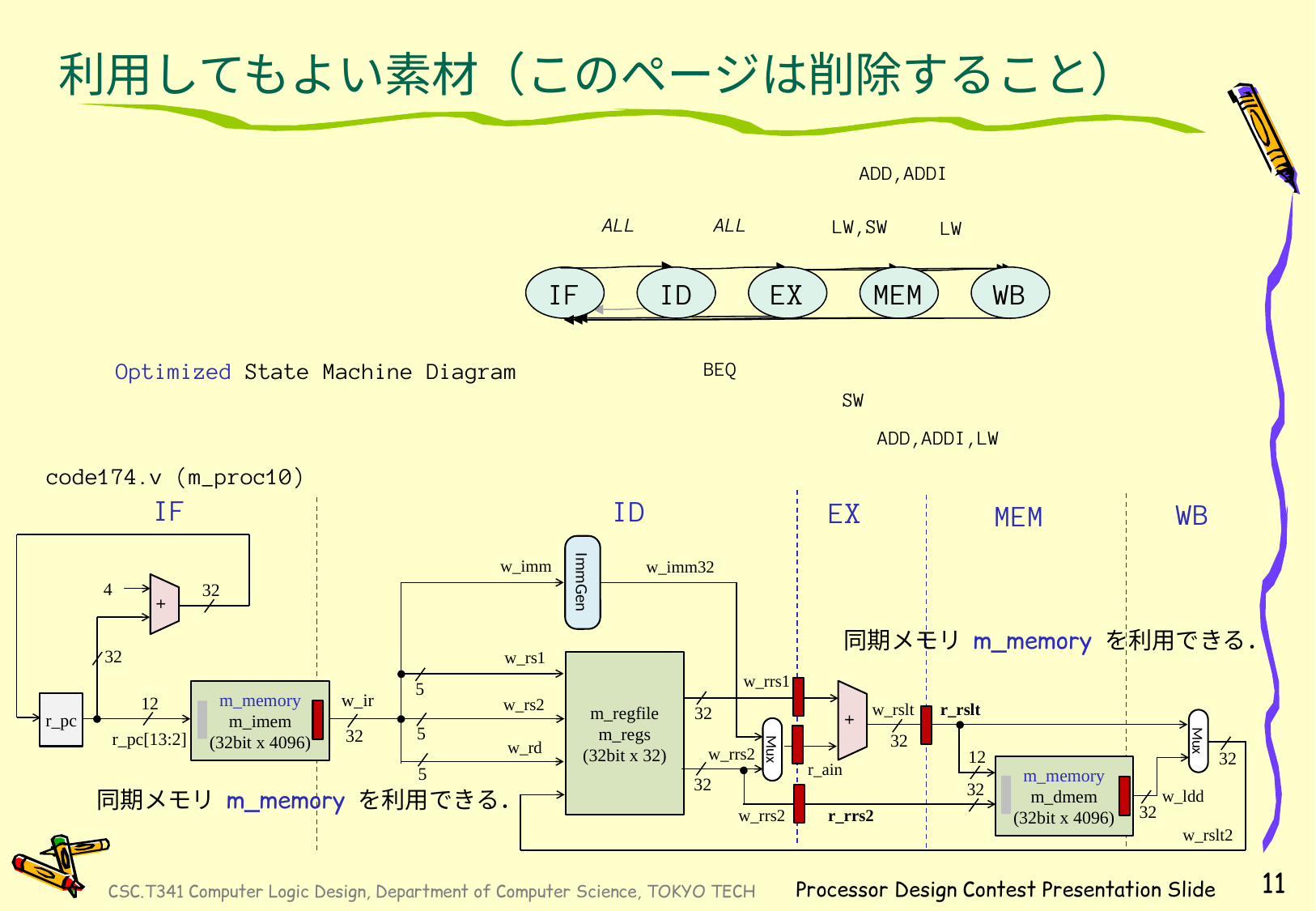

# 利用してもよい素材（このページは削除すること）
ADD,ADDI
ALL
ALL
LW,SW
LW
IF
ID
EX
MEM
WB
Optimized State Machine Diagram
BEQ
SW
ADD,ADDI,LW
code174.v (m_proc10)
IF
ID
EX
WB
MEM
ImmGen
w_imm
w_imm32
4
32
+
32
w_rs1
m_regfile
m_regs
(32bit x 32)
w_rrs1

5

m_memory
m_imem
(32bit x 4096)
w_ir
12
r_pc
w_rs2
w_rslt
r_rslt

32

+
Mux

Mux

5
32

r_pc[13:2]
32
w_rd
w_rrs2
12
32
m_memory
m_dmem
(32bit x 4096)
r_ain
5

32

32

w_ldd
32
r_rrs2
w_rrs2
w_rslt2
同期メモリ m_memory を利用できる．
同期メモリ m_memory を利用できる．
11
Processor Design Contest Presentation Slide